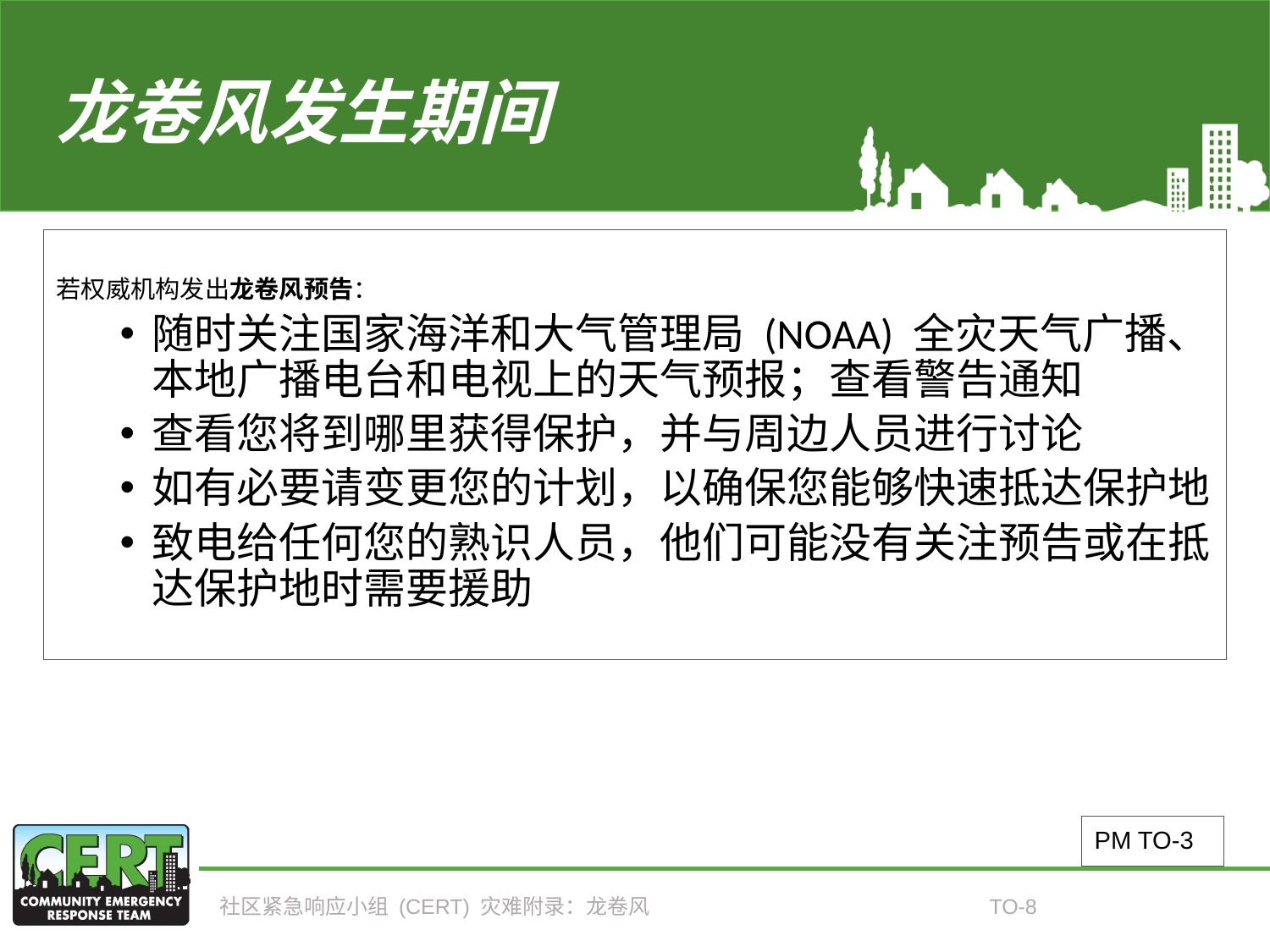

# 龙卷风发生期间
若权威机构发出龙卷风预告：
随时关注国家海洋和大气管理局 (NOAA) 全灾天气广播、本地广播电台和电视上的天气预报；查看警告通知
查看您将到哪里获得保护，并与周边人员进行讨论
如有必要请变更您的计划，以确保您能够快速抵达保护地
致电给任何您的熟识人员，他们可能没有关注预告或在抵达保护地时需要援助
PM TO-3
社区紧急响应小组 (CERT) 灾难附录：龙卷风
TO-8